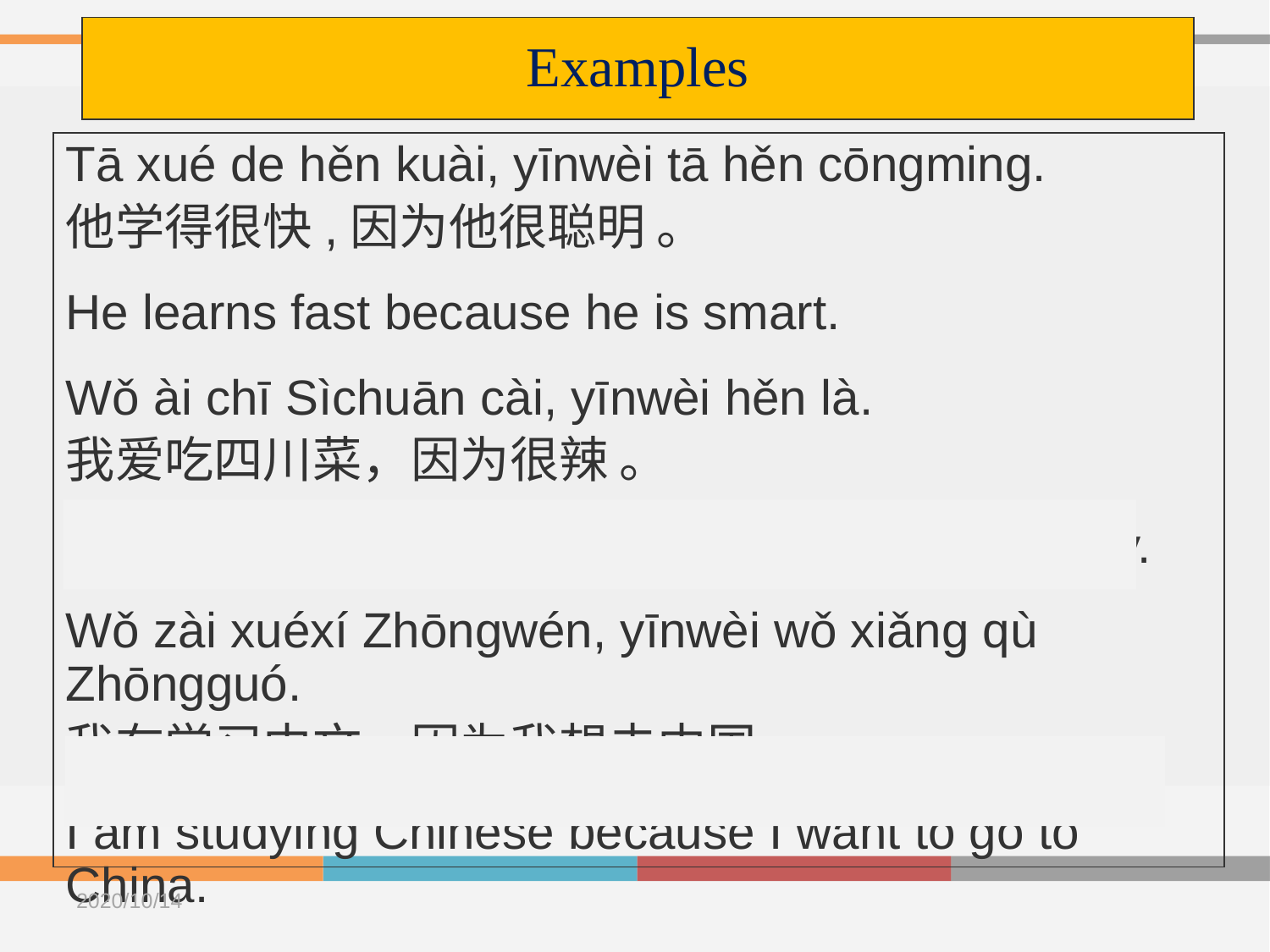

# Examples
Tā xué de hěn kuài, yīnwèi tā hěn cōngming.
他学得很快,因为他很聪明 。
He learns fast because he is smart.
Wǒ ài chī Sìchuān cài, yīnwèi hěn là.
我爱吃四川菜，因为很辣 。
I love eating Sichuan food because it's very spicy.
Wǒ zài xuéxí Zhōngwén, yīnwèi wǒ xiǎng qù Zhōngguó.
我在学习中文，因为我想去中国 。
I am studying Chinese because I want to go to China.

2020/10/14